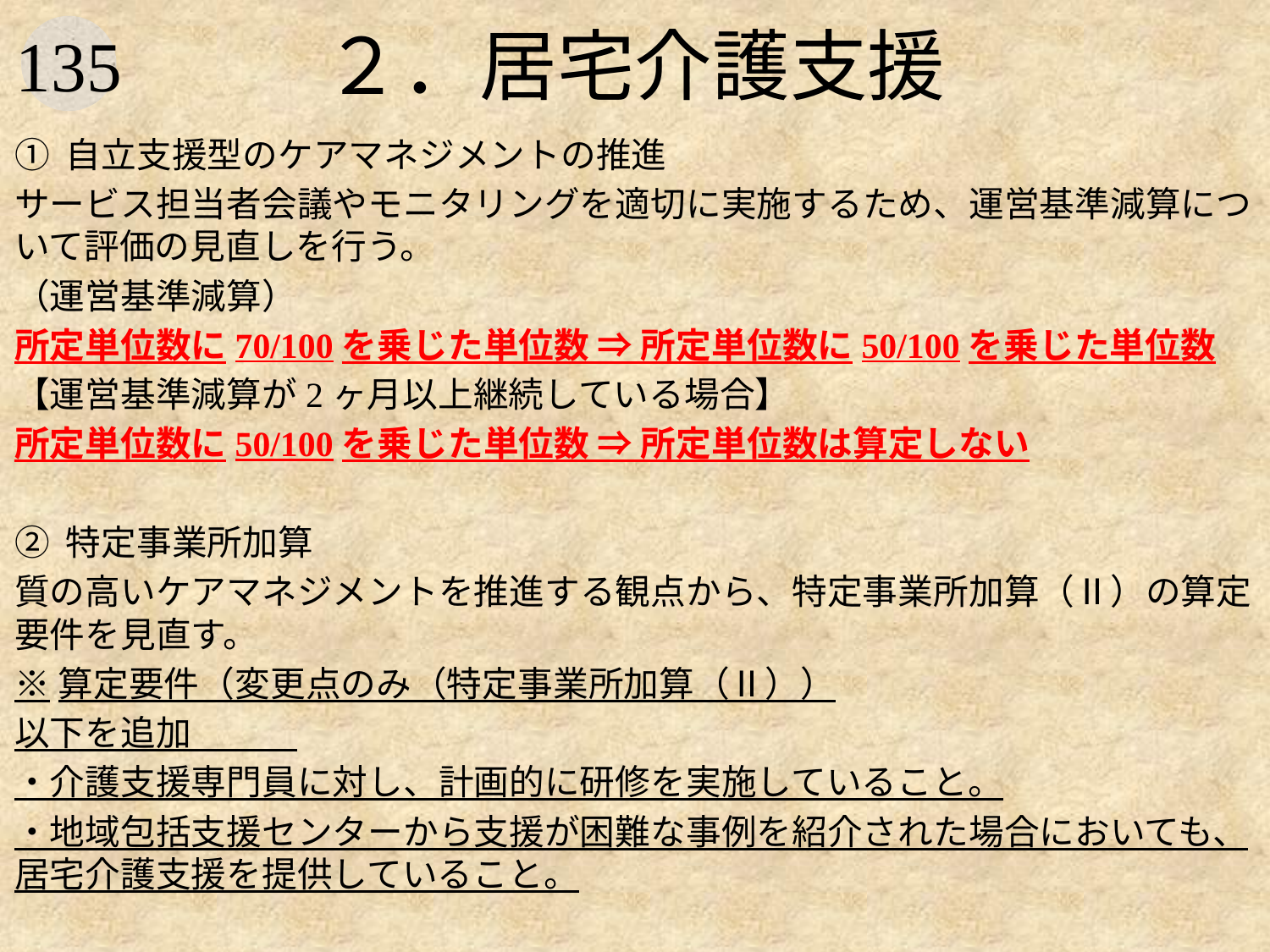

# ２．居宅介護支援
① 自立支援型のケアマネジメントの推進
サービス担当者会議やモニタリングを適切に実施するため、運営基準減算について評価の見直しを行う。
（運営基準減算）
所定単位数に70/100を乗じた単位数 ⇒ 所定単位数に50/100を乗じた単位数
【運営基準減算が2ヶ月以上継続している場合】
所定単位数に50/100を乗じた単位数 ⇒ 所定単位数は算定しない

② 特定事業所加算
質の高いケアマネジメントを推進する観点から、特定事業所加算（Ⅱ）の算定要件を見直す。
※算定要件（変更点のみ（特定事業所加算（Ⅱ））
以下を追加
・介護支援専門員に対し、計画的に研修を実施していること。
・地域包括支援センターから支援が困難な事例を紹介された場合においても、居宅介護支援を提供していること。